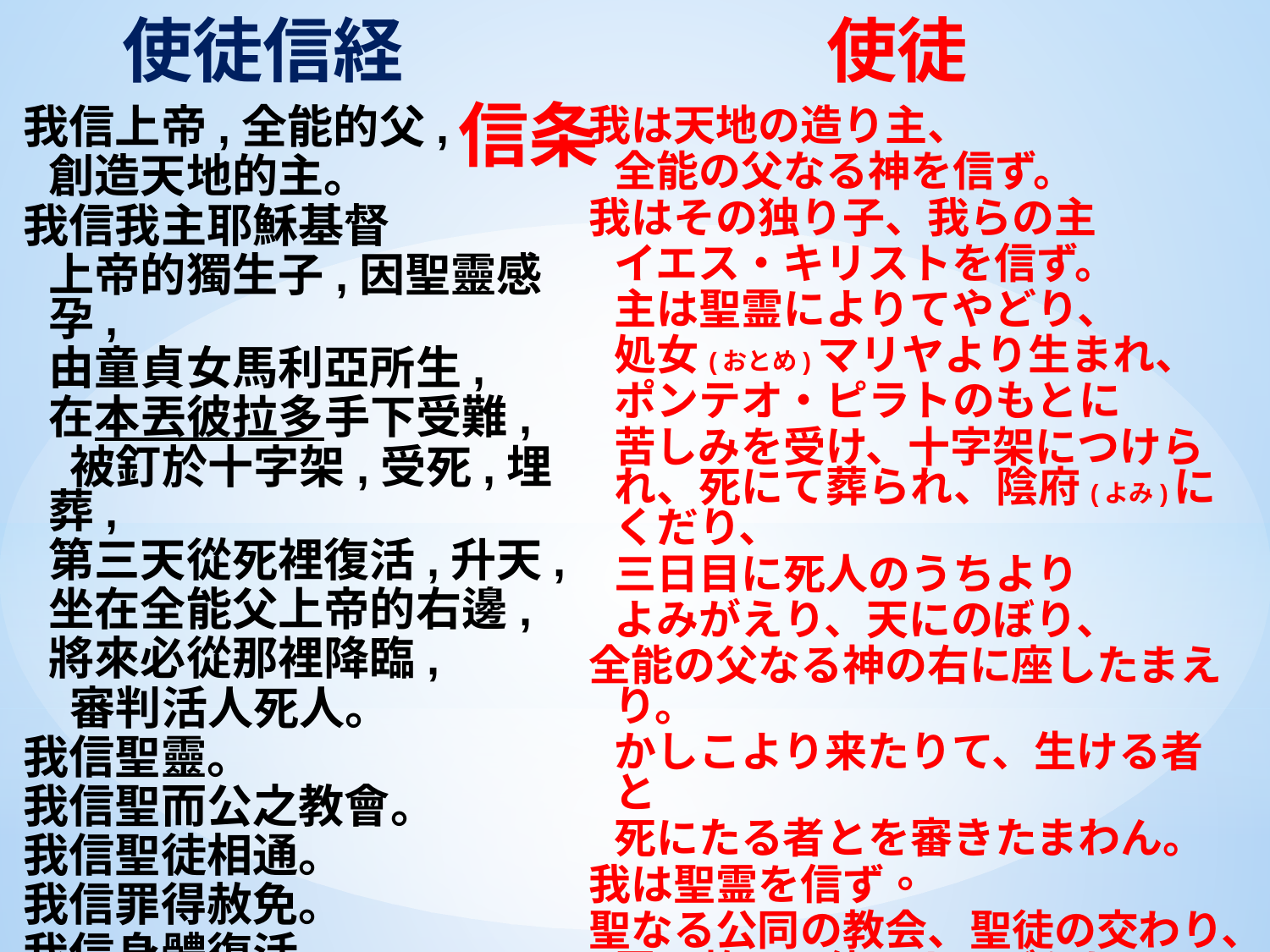

# 使徒信経　　　　　　使徒信条
我信上帝,全能的父,
	創造天地的主。
我信我主耶穌基督
	上帝的獨生子,因聖靈感孕,
	由童貞女馬利亞所生,
	在本丟彼拉多手下受難,
	 被釘於十字架,受死,埋葬,
	第三天從死裡復活,升天,
	坐在全能父上帝的右邊,
	將來必從那裡降臨,
	 審判活人死人。
我信聖靈。
我信聖而公之教會。
我信聖徒相通。
我信罪得赦免。
我信身體復活。
我信永生。		　阿　們
我は天地の造り主、
	全能の父なる神を信ず。
我はその独り子、我らの主
	イエス・キリストを信ず。
	主は聖霊によりてやどり、
	処女(おとめ)マリヤより生まれ、
	ポンテオ・ピラトのもとに
	苦しみを受け、十字架につけられ、死にて葬られ、陰府(よみ)にくだり、
	三日目に死人のうちより
	よみがえり、天にのぼり、
全能の父なる神の右に座したまえり。
	かしこより来たりて、生ける者と
	死にたる者とを審きたまわん。
我は聖霊を信ず。
聖なる公同の教会、聖徒の交わり、罪の赦し、体のよみがえり、
	永遠のいのちを信ず。　　アーメン